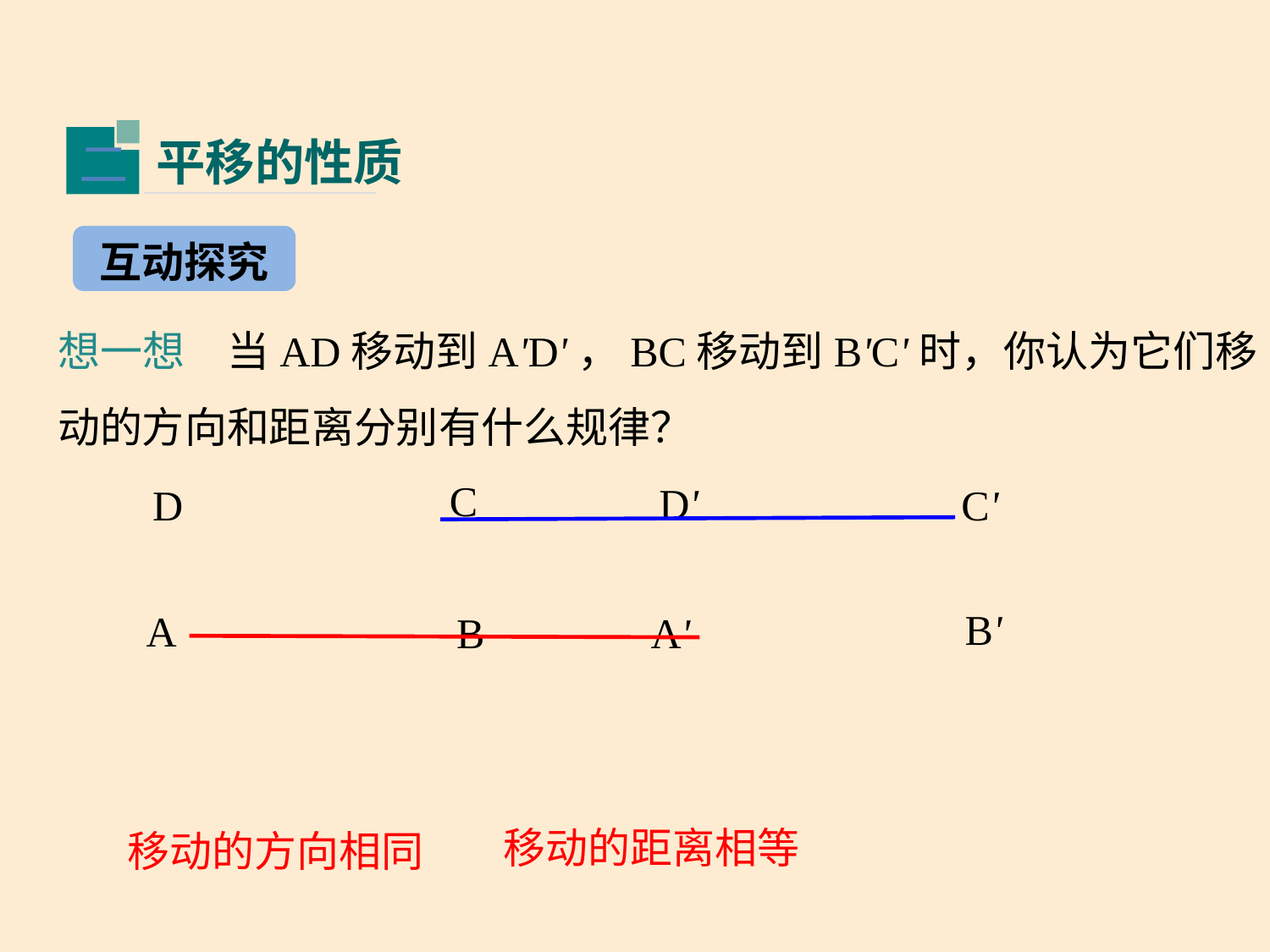

平移的性质
二

互动探究
想一想　当AD移动到A'D'，BC移动到B'C'时，你认为它们移动的方向和距离分别有什么规律？
C
D
A
B
D'
C'
B'
A'

移动的距离相等
移动的方向相同